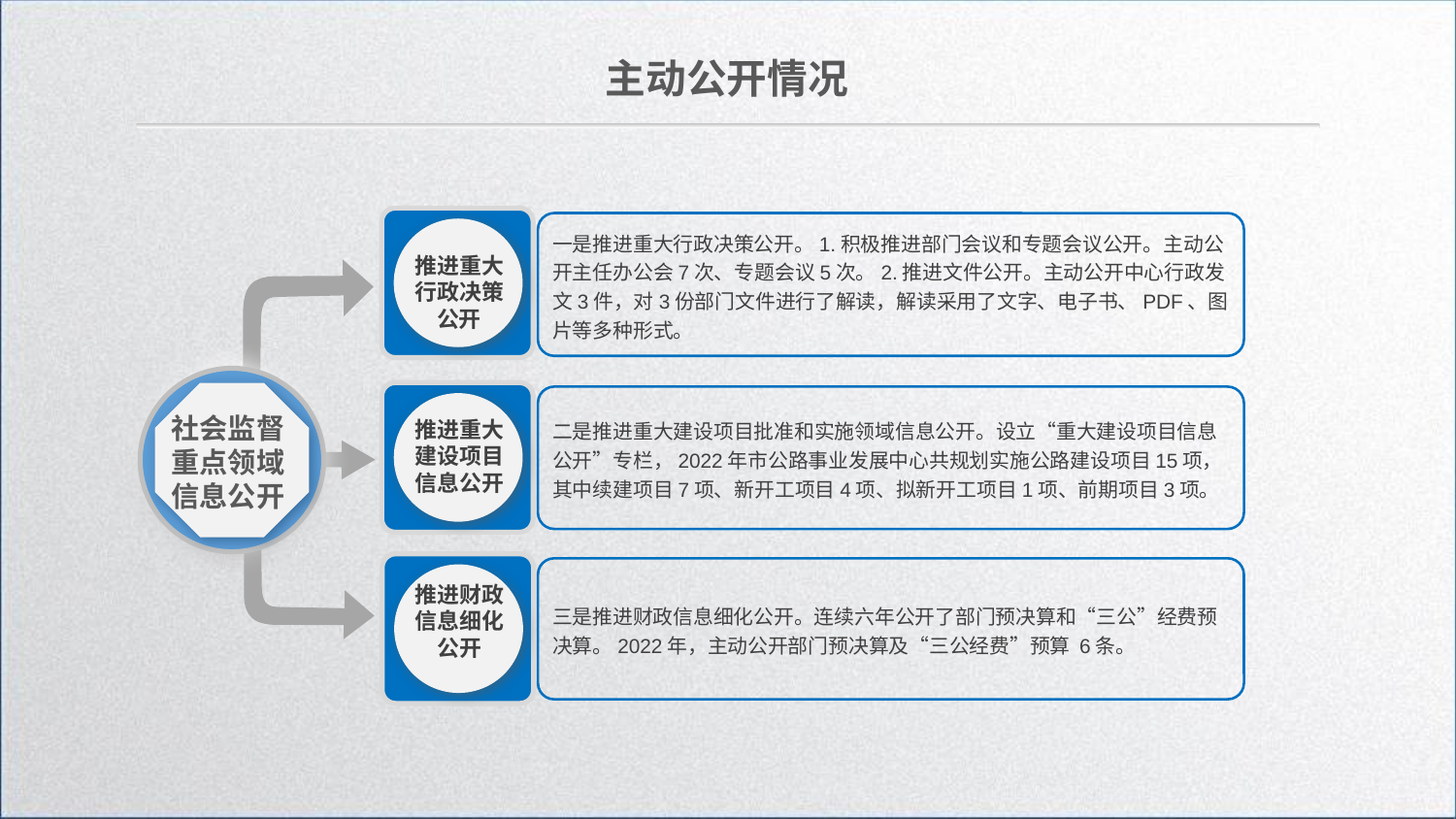

主动公开情况

一是推进重大行政决策公开。1.积极推进部门会议和专题会议公开。主动公开主任办公会7次、专题会议5次。2.推进文件公开。主动公开中心行政发文3件，对3份部门文件进行了解读，解读采用了文字、电子书、PDF、图片等多种形式。

推进重大行政决策公开

二是推进重大建设项目批准和实施领域信息公开。设立“重大建设项目信息公开”专栏，2022年市公路事业发展中心共规划实施公路建设项目15项，其中续建项目7项、新开工项目4项、拟新开工项目1项、前期项目3项。

社会监督重点领域信息公开
推进重大建设项目信息公开

三是推进财政信息细化公开。连续六年公开了部门预决算和“三公”经费预决算。2022年，主动公开部门预决算及“三公经费”预算 6条。
推进财政信息细化公开